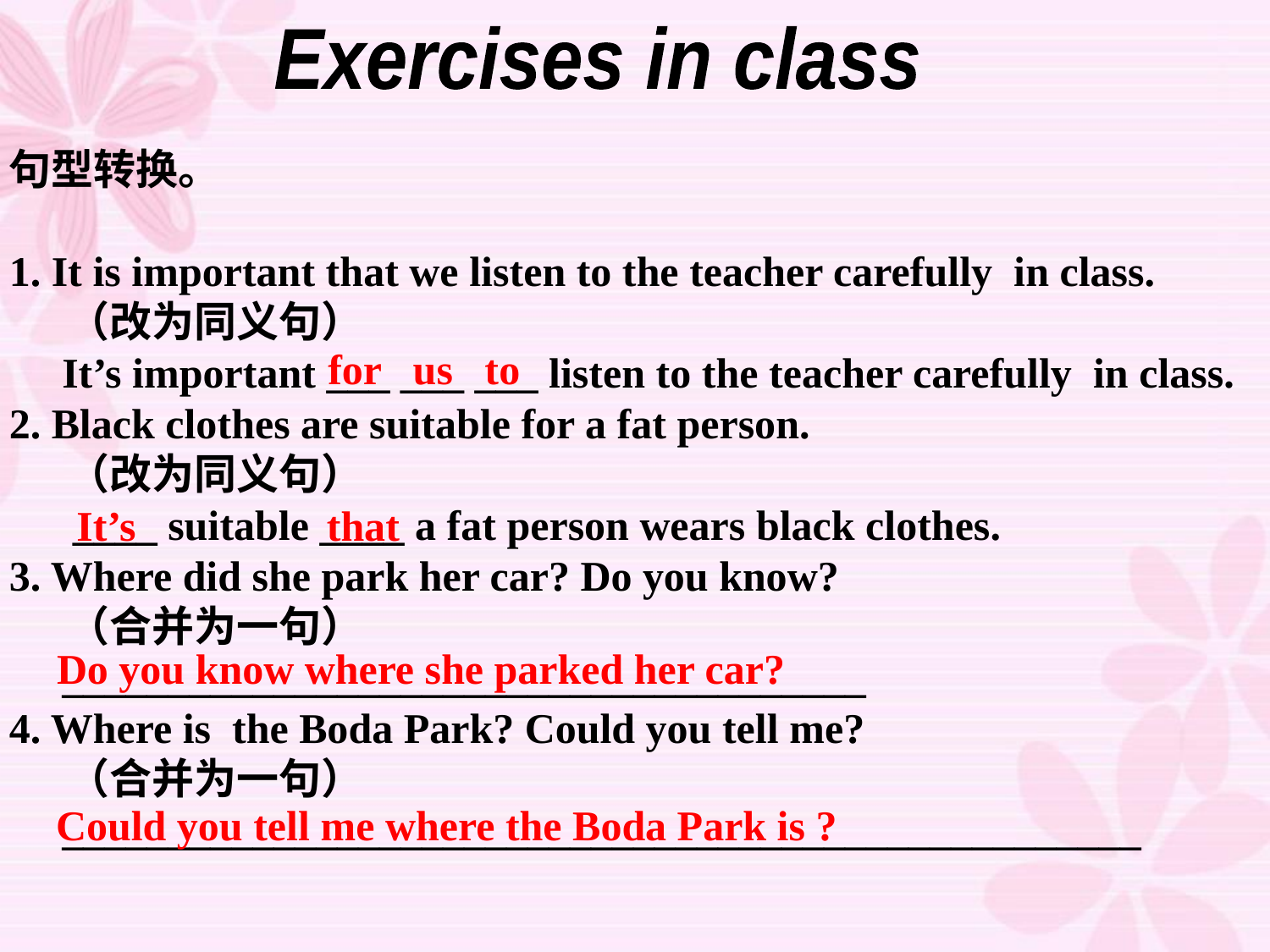

Exercises in class
句型转换。

1. It is important that we listen to the teacher carefully  in class.
     （改为同义句）
     It’s important ___ ___ ___ listen to the teacher carefully  in class.
2. Black clothes are suitable for a fat person.
     （改为同义句）
      ____ suitable ____ a fat person wears black clothes.
3. Where did she park her car? Do you know?
     （合并为一句）
     ______________________________________
4. Where is  the Boda Park? Could you tell me?
     （合并为一句）
     ___________________________________________________
for   us   to
It’s                  that
Do you know where she parked her car?
Could you tell me where the Boda Park is ?